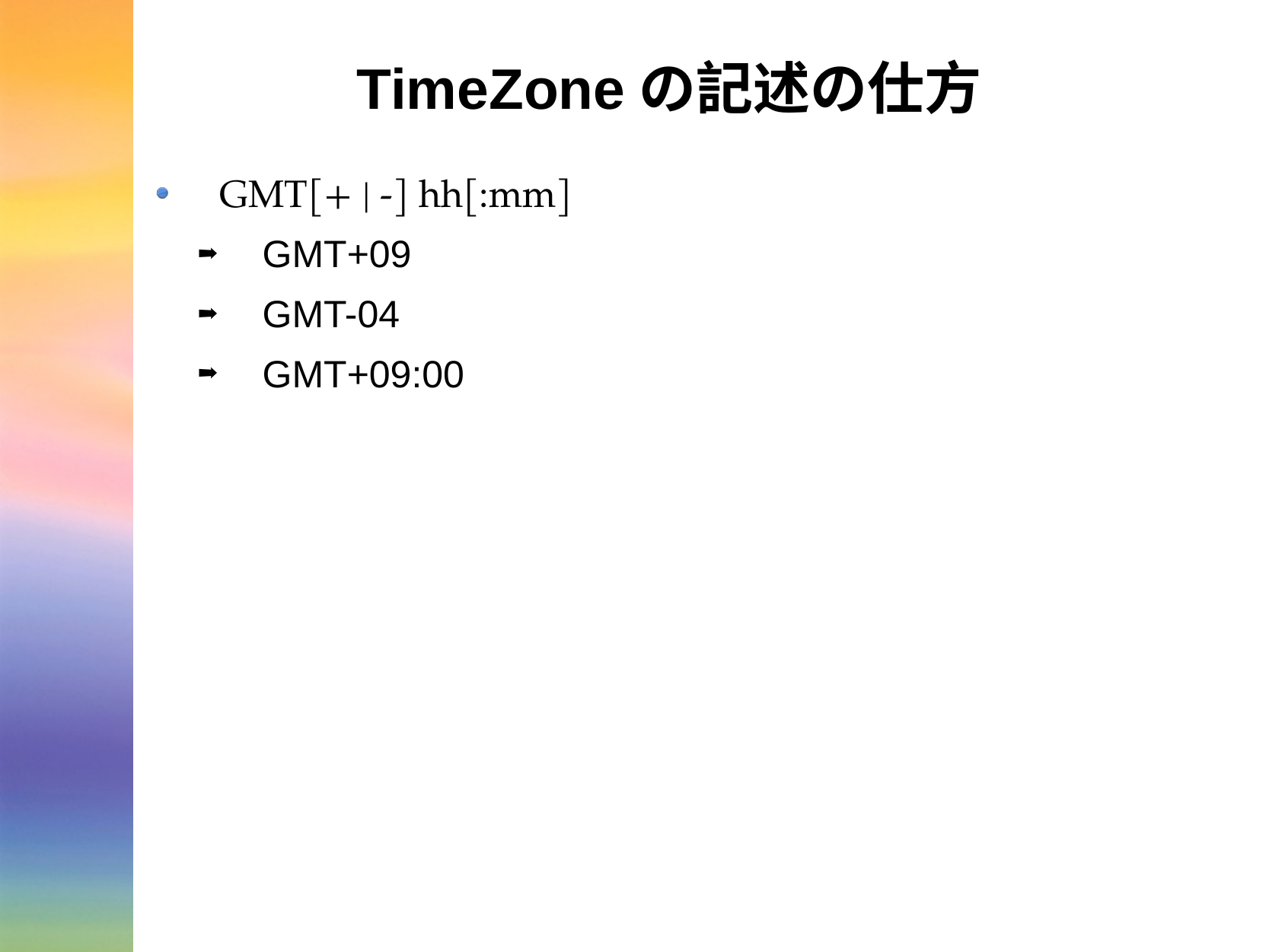

# TimeZoneの記述の仕方
GMT[+ | -] hh[:mm]
GMT+09
GMT-04
GMT+09:00